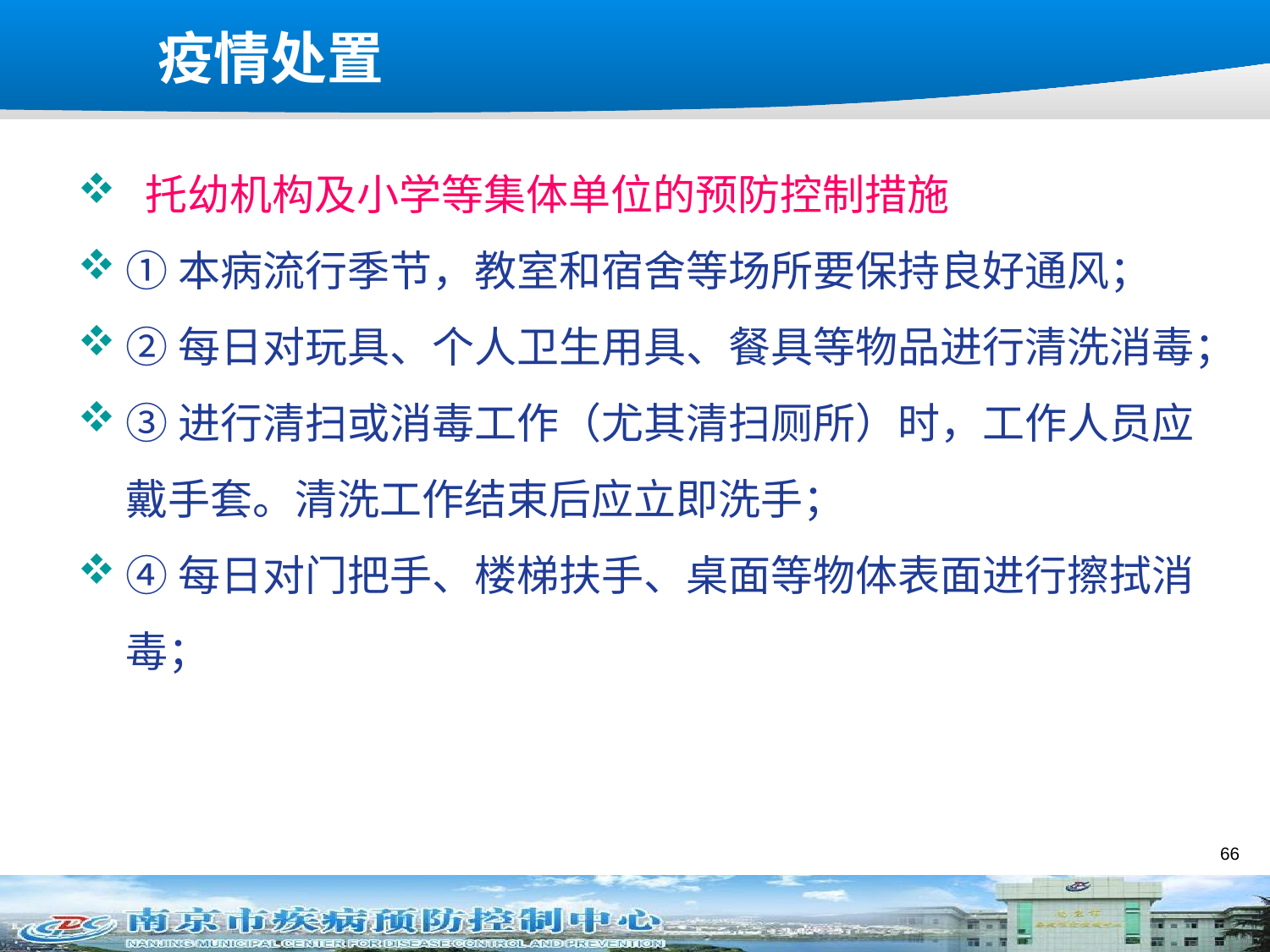

# 疫情处置
 托幼机构及小学等集体单位的预防控制措施
①本病流行季节，教室和宿舍等场所要保持良好通风；
②每日对玩具、个人卫生用具、餐具等物品进行清洗消毒；
③进行清扫或消毒工作（尤其清扫厕所）时，工作人员应戴手套。清洗工作结束后应立即洗手；
④每日对门把手、楼梯扶手、桌面等物体表面进行擦拭消毒；

66